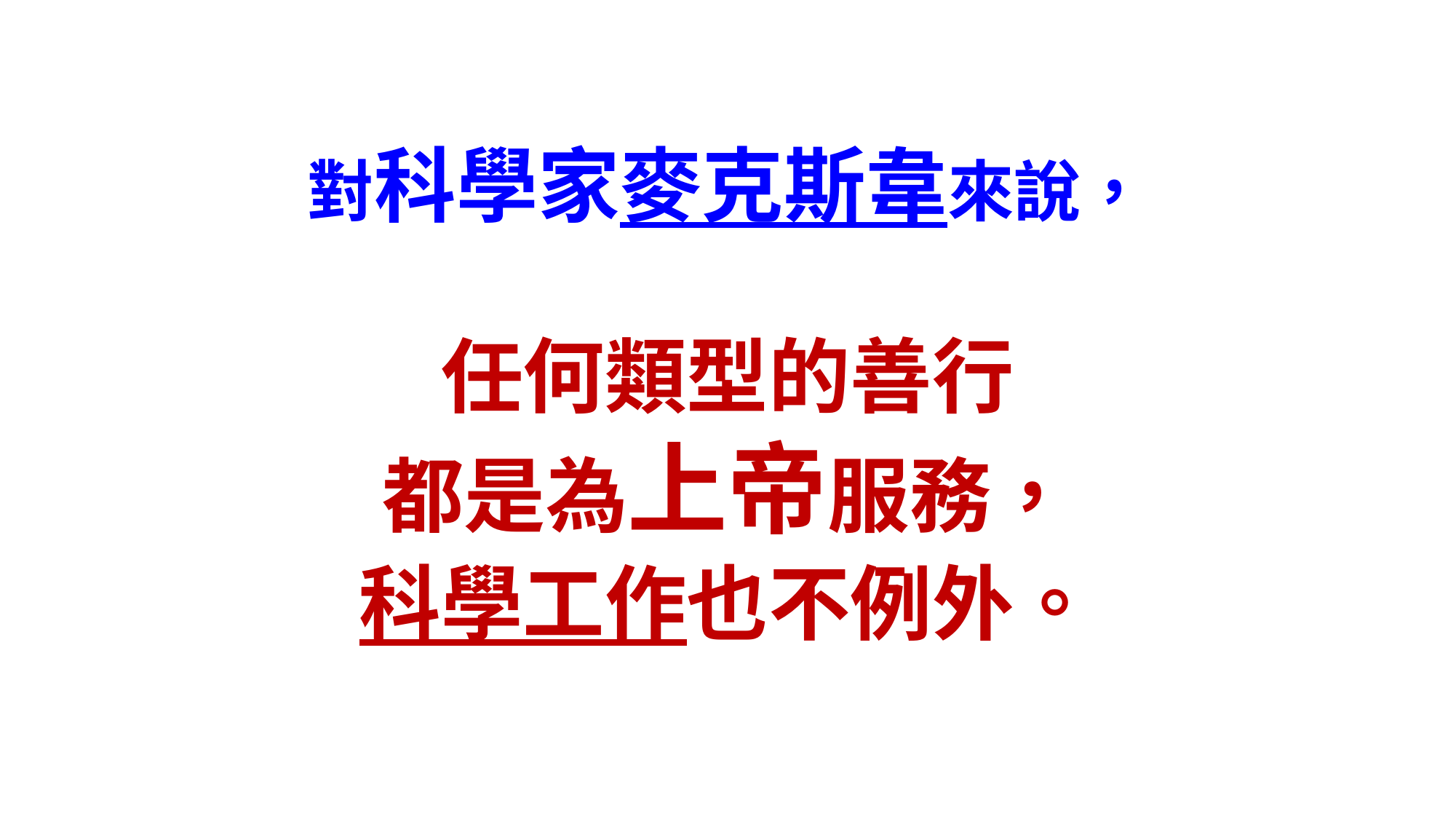

對科學家麥克斯韋來說，

任何類型的善行
都是為上帝服務，
科學工作也不例外。